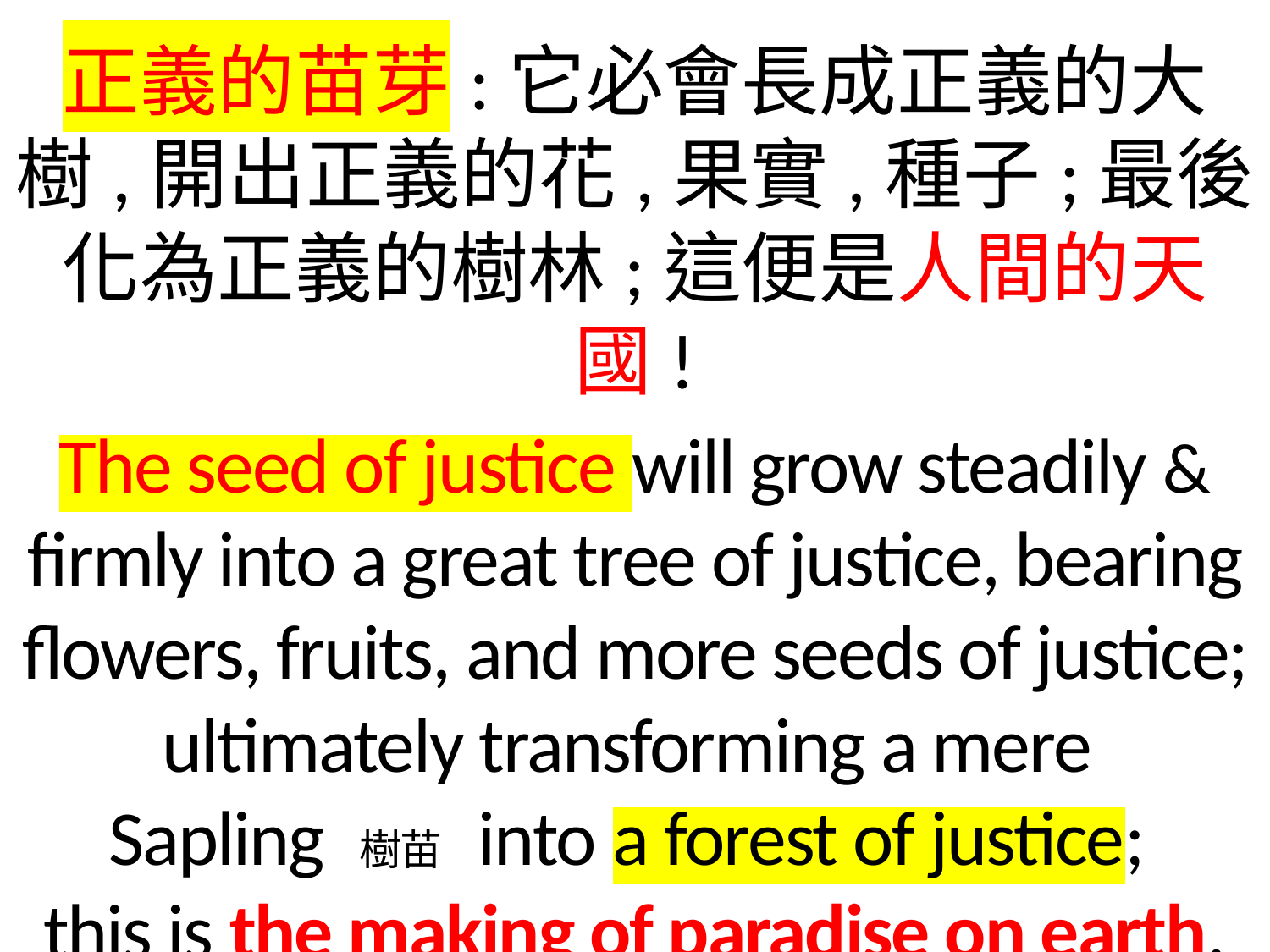

正義的苗芽:它必會長成正義的大樹,開出正義的花,果實,種子;最後化為正義的樹林;這便是人間的天國!
The seed of justice will grow steadily & firmly into a great tree of justice, bearing flowers, fruits, and more seeds of justice; ultimately transforming a mere
Sapling 樹苗 into a forest of justice;
this is the making of paradise on earth.